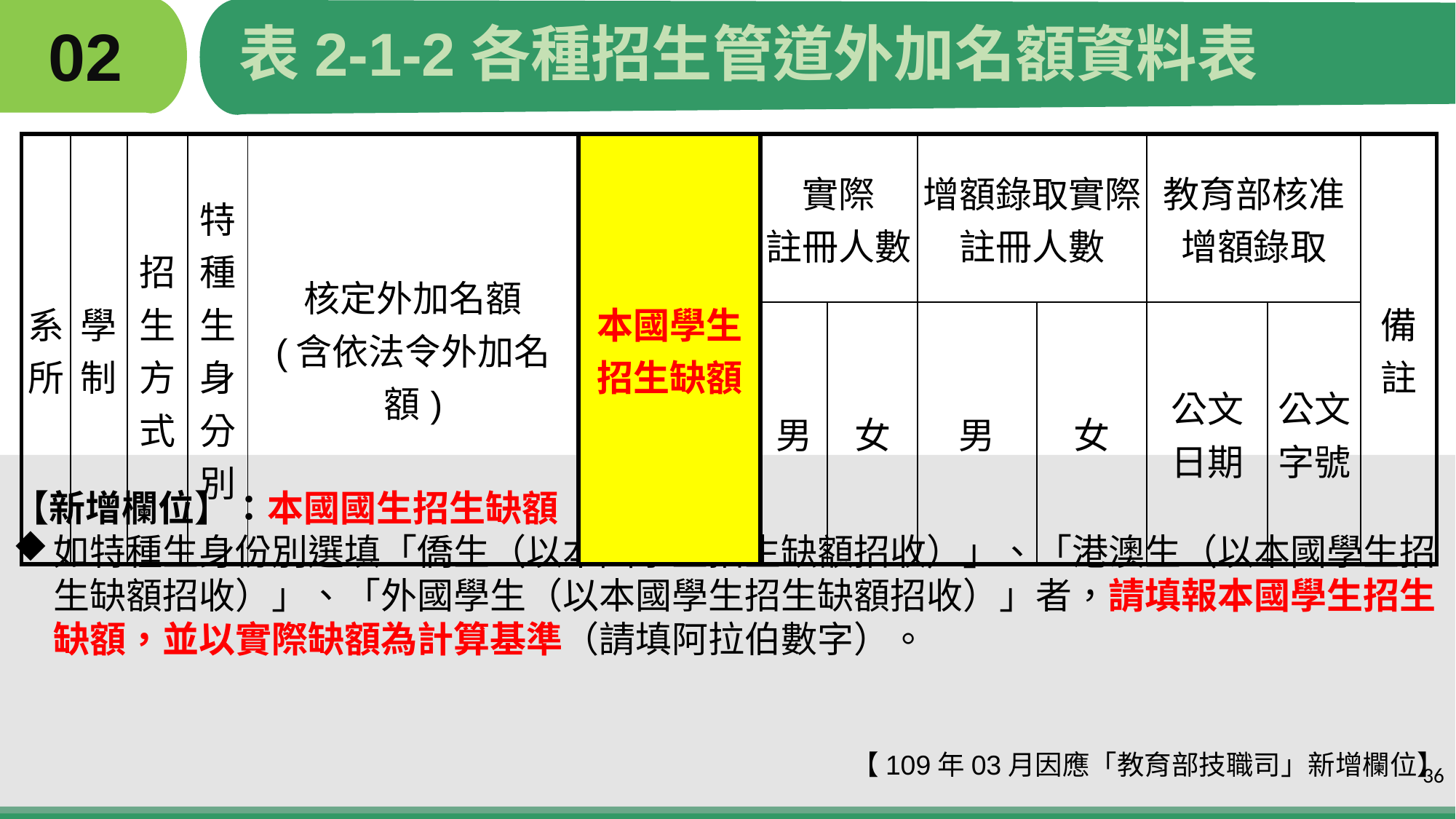

# 02
表2-1-2各種招生管道外加名額資料表
| 系所 | 學制 | 招生方式 | 特種生 身分別 | 核定外加名額 (含依法令外加名額) | 本國學生招生缺額 | 實際 註冊人數 |  | 增額錄取實際 註冊人數 |  | 教育部核准 增額錄取 |  | 備註 |
| --- | --- | --- | --- | --- | --- | --- | --- | --- | --- | --- | --- | --- |
|  |  |  |  |  |  | 男 | 女 | 男 | 女 | 公文 日期 | 公文字號 |  |
【新增欄位】：本國國生招生缺額
如特種生身份別選填「僑生（以本國學生招生缺額招收）」、「港澳生（以本國學生招生缺額招收）」、「外國學生（以本國學生招生缺額招收）」者，請填報本國學生招生缺額，並以實際缺額為計算基準（請填阿拉伯數字）。

【109年03月因應「教育部技職司」新增欄位】

36